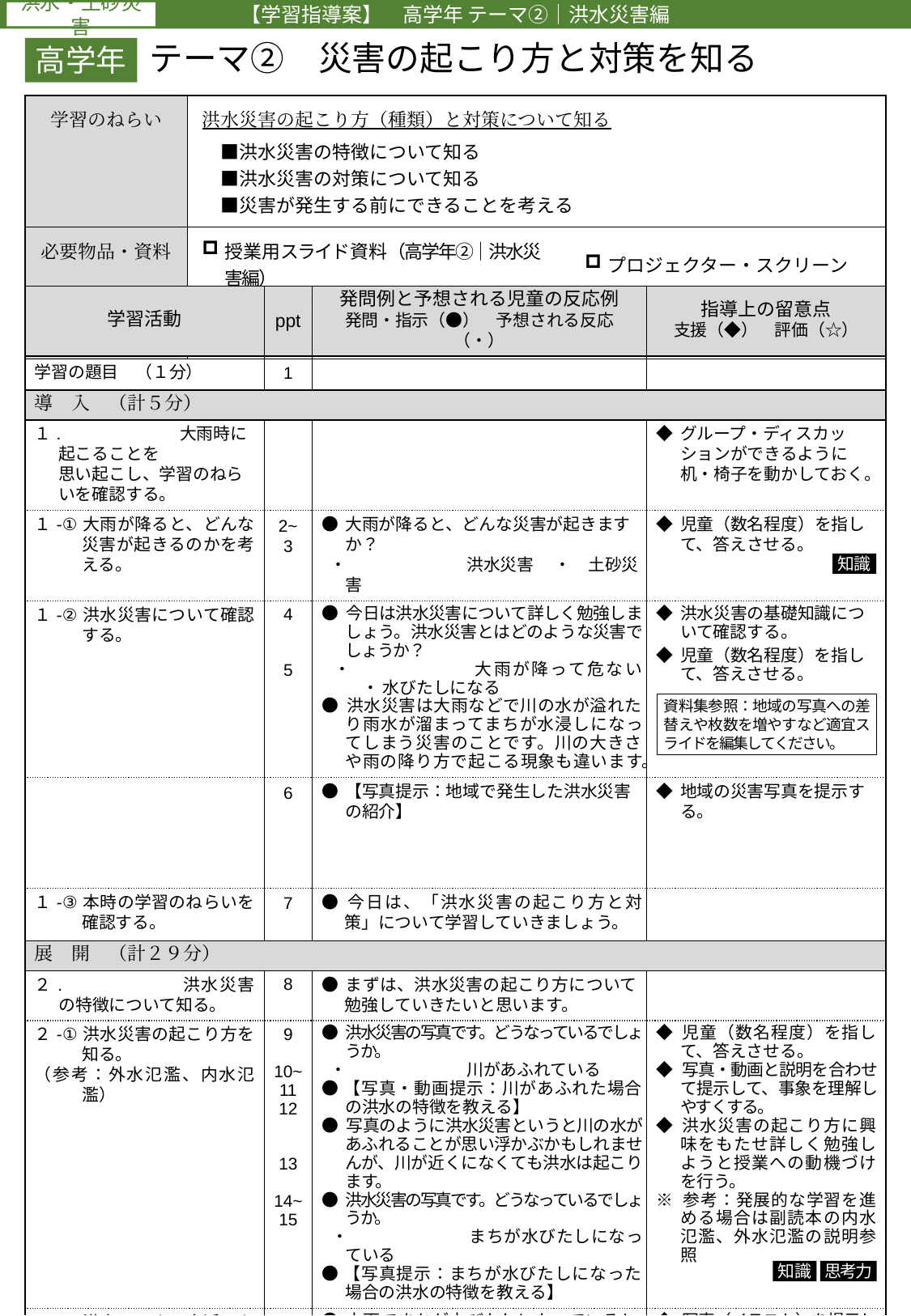

【学習指導案】　高学年 テーマ②｜洪水災害編
テーマ②　災害の起こり方と対策を知る
高学年
| 学習のねらい | 洪水災害の起こり方（種類）と対策について知る 　■洪水災害の特徴について知る 　■洪水災害の対策について知る 　■災害が発生する前にできることを考える |  |
| --- | --- | --- |
| 必要物品・資料 | 授業用スライド資料（高学年②｜洪水災害編） ワークシート（高学年②｜洪水災害編） | プロジェクター・スクリーン レーザーポインター（もしくは差し棒） |
| 学習活動 | ppt | 発問例と予想される児童の反応例 発問・指示（●）　予想される反応（・） | 指導上の留意点 支援（◆）　評価（☆） |
| --- | --- | --- | --- |
| 学習の題目　（１分） | 1 |  |  |
| 導　入　（計５分） |  |  |  |
| １. 大雨時に起こることを 思い起こし、学習のねらいを確認する。 |  |  | ◆ グループ・ディスカッションができるように机・椅子を動かしておく。 |
| １-① 大雨が降ると、どんな災害が起きるのかを考える。 | 2~ 3 | ● 大雨が降ると、どんな災害が起きますか？ ・ 洪水災害　 ・ 土砂災害 | ◆ 児童（数名程度）を指して、答えさせる。 |
| １-② 洪水災害について確認する。 | 4 5 | ● 今日は洪水災害について詳しく勉強しましょう。洪水災害とはどのような災害でしょうか？ ・ 大雨が降って危ない 　・ 水びたしになる ● 洪水災害は大雨などで川の水が溢れたり雨水が溜まってまちが水浸しになってしまう災害のことです。川の大きさや雨の降り方で起こる現象も違います。 | ◆ 洪水災害の基礎知識について確認する。 ◆ 児童（数名程度）を指して、答えさせる。 |
|  | 6 | ● 【写真提示：地域で発生した洪水災害の紹介】 | ◆ 地域の災害写真を提示する。 |
| １-③ 本時の学習のねらいを確認する。 | 7 | ● 今日は、「洪水災害の起こり方と対策」について学習していきましょう。 |  |
| 展　開　（計２９分） |  |  |  |
| ２. 洪水災害の特徴について知る。 | 8 | ● まずは、洪水災害の起こり方について勉強していきたいと思います。 |  |
| ２-① 洪水災害の起こり方を知る。 （参考：外水氾濫、内水氾濫） | 9 10~ 11 12 13 14~ 15 | ● 洪水災害の写真です。どうなっているでしょうか。 ・ 川があふれている ●【写真・動画提示：川があふれた場合の洪水の特徴を教える】 ● 写真のように洪水災害というと川の水があふれることが思い浮かぶかもしれませんが、川が近くになくても洪水は起こります。 ● 洪水災害の写真です。どうなっているでしょうか。 ・ まちが水びたしになっている ●【写真提示：まちが水びたしになった場合の洪水の特徴を教える】 | ◆ 児童（数名程度）を指して、答えさせる。 ◆ 写真・動画と説明を合わせて提示して、事象を理解しやすくする。 ◆ 洪水災害の起こり方に興味をもたせ詳しく勉強しようと授業への動機づけを行う。 ※ 参考：発展的な学習を進める場合は副読本の内水氾濫、外水氾濫の説明参照 |
| ２-② 洪水のときの身近にある危険を知る。 | 16 17~ 19 20 21 | ● 大雨でまちが水びたしになっているときはどんな場所が危ないと思いますか？ ・ 低いところにある道路　・ 地下　・水たまり ● 低い場所にある道路や水がたまっているところ、地下に近づくのはやめましょう。 ● 川が近くにないからといって安心できません。大雨のときは身近な場所にも危険があります。 ● 大事なことは大雨が降ったときにどこに水がたまりやすいか知っておくことと近づかないことです。 | ◆ 写真（イラスト）を提示し、児童を指して答えさせる。 ◆ 川の周辺以外でも身近な場所に危険があることを知る。 ☆ 洪水の起こり方を知ることで、身近な場所にある危険を理解し、備えておけることを考える。 |
知識
資料集参照：地域の写真への差替えや枚数を増やすなど適宜スライドを編集してください。
知識
思考力